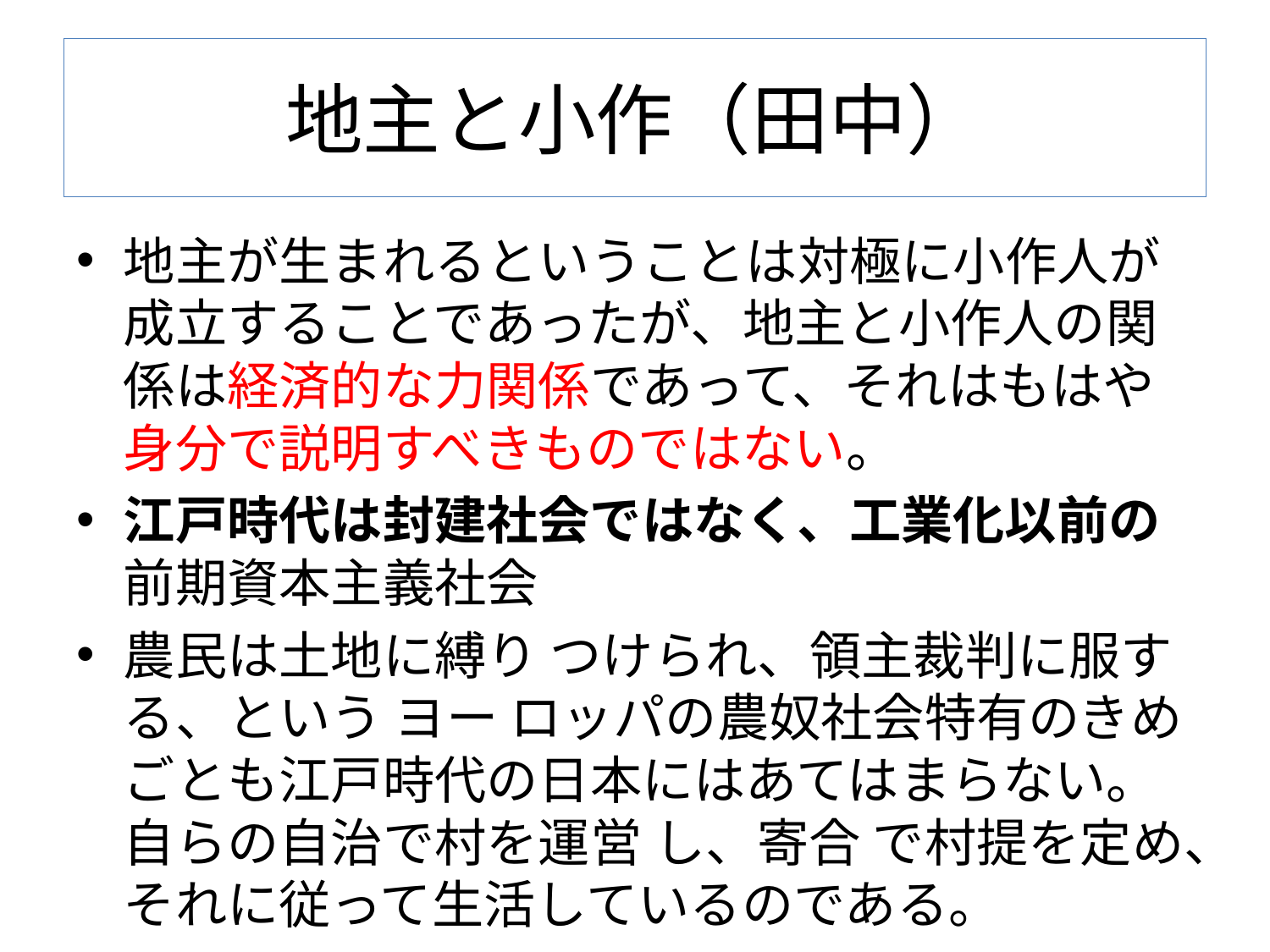

# 地主と小作（田中）
地主が生まれるということは対極に小作人が成立することであったが、地主と小作人の関係は経済的な力関係であって、それはもはや身分で説明すべきものではない。
江戸時代は封建社会ではなく、工業化以前の前期資本主義社会
農民は土地に縛り つけられ、領主裁判に服する、という ヨー ロッパの農奴社会特有のきめごとも江戸時代の日本にはあてはまらない。自らの自治で村を運営 し、寄合 で村提を定め、それに従って生活しているのである。